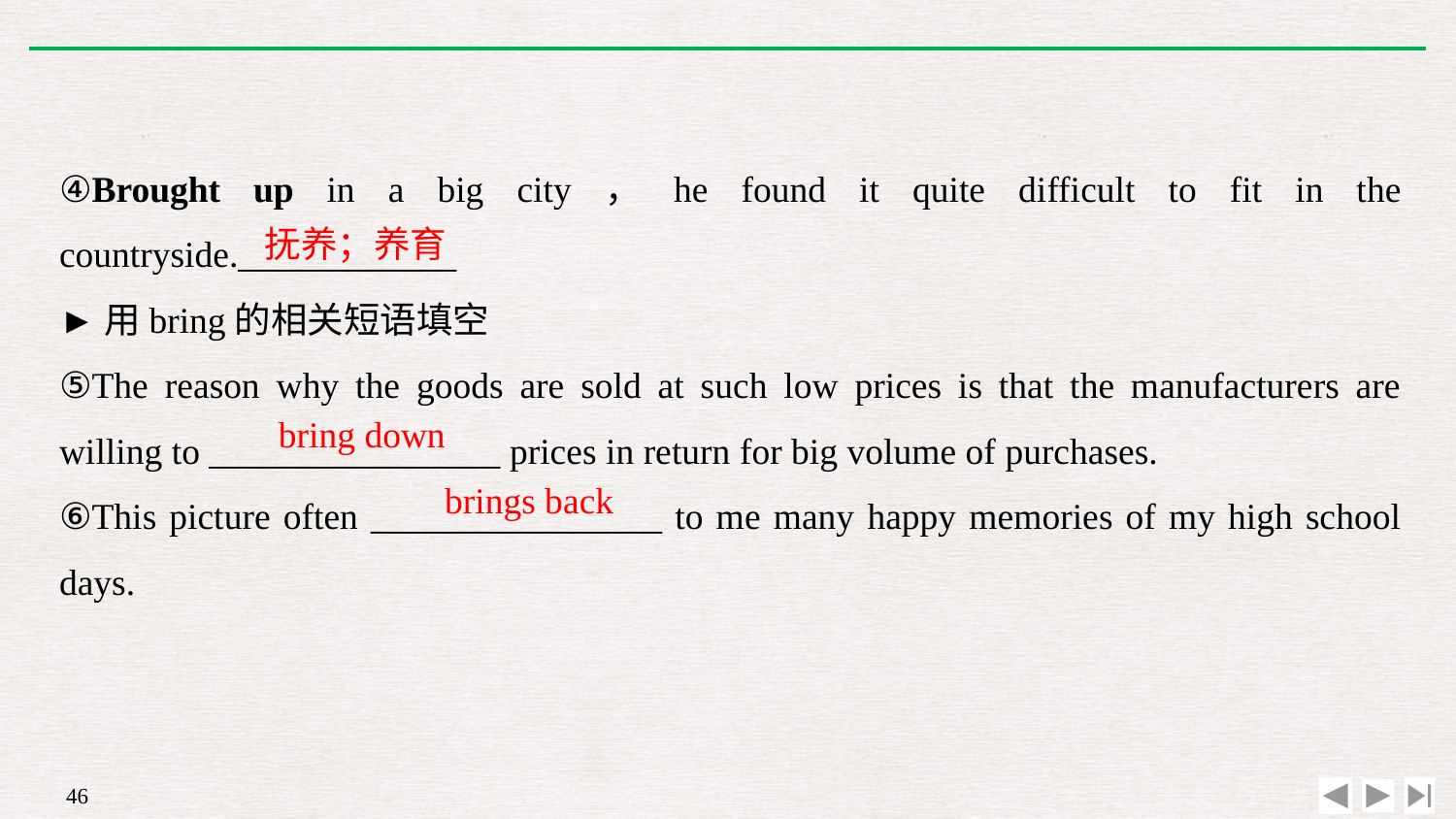

④Brought up in a big city，he found it quite difficult to fit in the countryside.____________
►用bring的相关短语填空
⑤The reason why the goods are sold at such low prices is that the manufacturers are willing to ________________ prices in return for big volume of purchases.
⑥This picture often ________________ to me many happy memories of my high school days.
抚养；养育
bring down
brings back